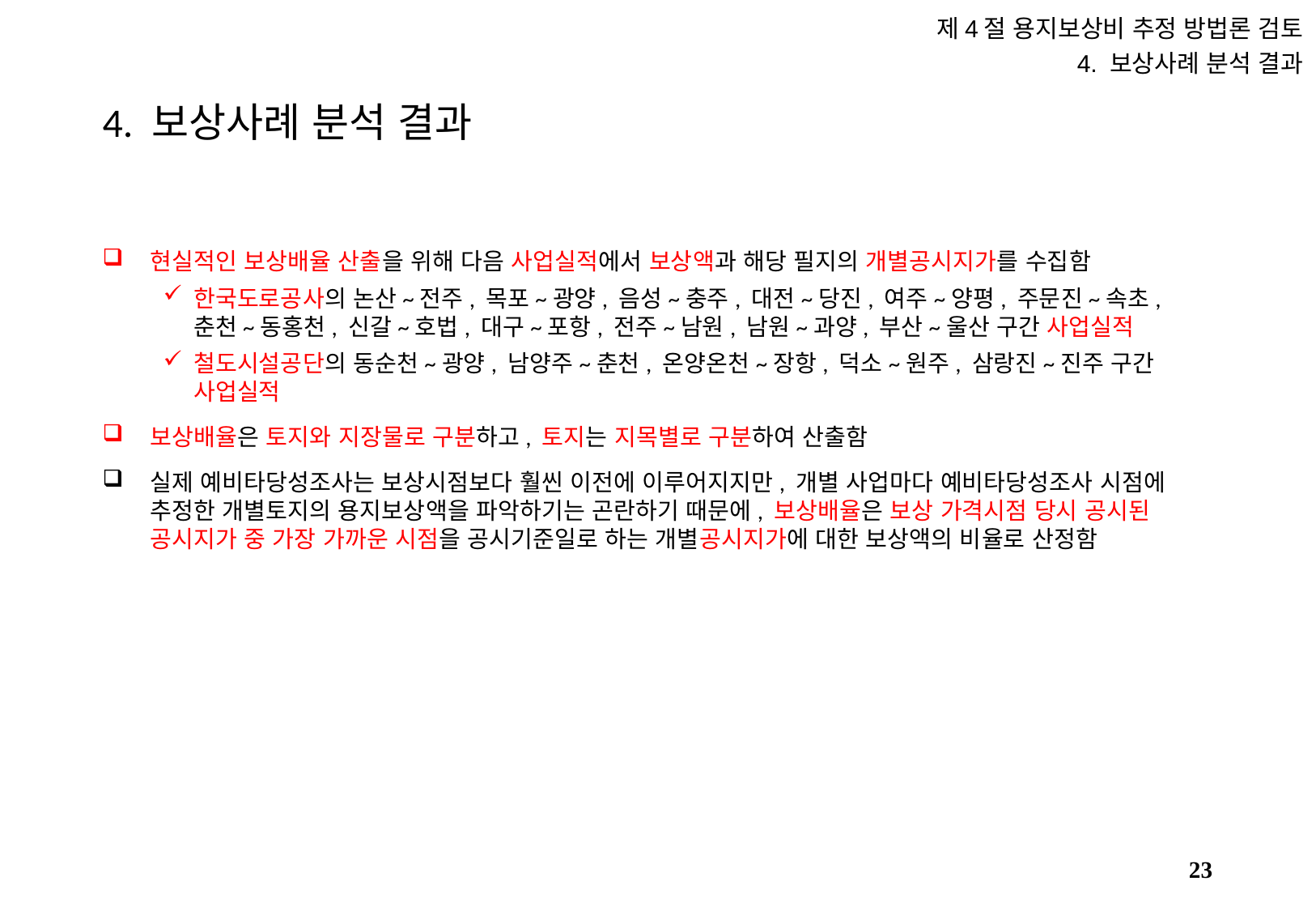

제4절 용지보상비 추정 방법론 검토
4. 보상사례 분석 결과
# 4. 보상사례 분석 결과
현실적인 보상배율 산출을 위해 다음 사업실적에서 보상액과 해당 필지의 개별공시지가를 수집함
한국도로공사의 논산~전주, 목포~광양, 음성~충주, 대전~당진, 여주~양평, 주문진~속초, 춘천~동홍천, 신갈~호법, 대구~포항, 전주~남원, 남원~과양, 부산~울산 구간 사업실적
철도시설공단의 동순천~광양, 남양주~춘천, 온양온천~장항, 덕소~원주, 삼랑진~진주 구간 사업실적
보상배율은 토지와 지장물로 구분하고, 토지는 지목별로 구분하여 산출함
실제 예비타당성조사는 보상시점보다 훨씬 이전에 이루어지지만, 개별 사업마다 예비타당성조사 시점에 추정한 개별토지의 용지보상액을 파악하기는 곤란하기 때문에, 보상배율은 보상 가격시점 당시 공시된 공시지가 중 가장 가까운 시점을 공시기준일로 하는 개별공시지가에 대한 보상액의 비율로 산정함
23